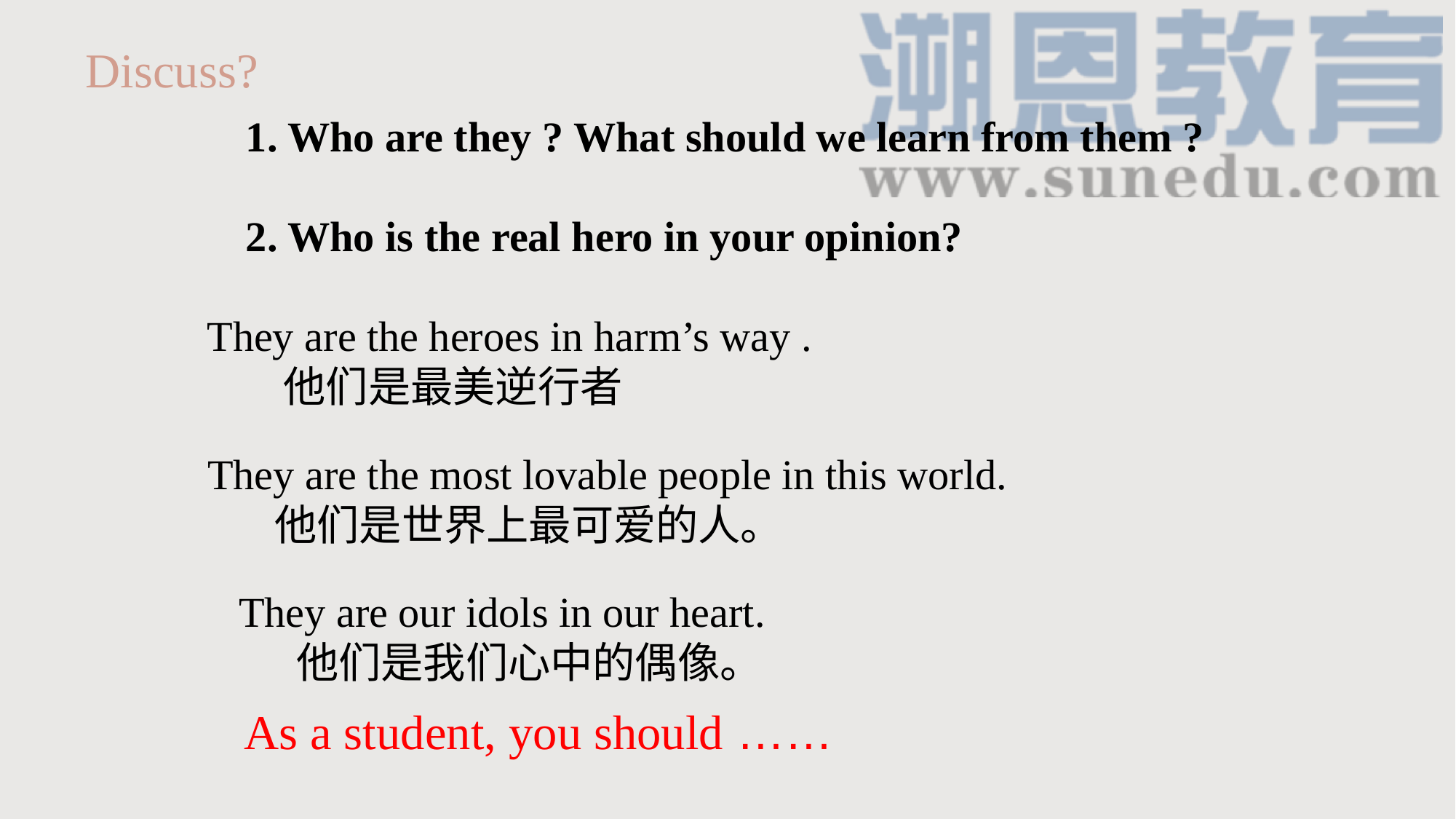

Discuss?
1. Who are they ? What should we learn from them ?
2. Who is the real hero in your opinion?
They are the heroes in harm’s way .
       他们是最美逆行者
They are the most lovable people in this world.
      他们是世界上最可爱的人。
They are our idols in our heart.
     他们是我们心中的偶像。
As a student, you should ……